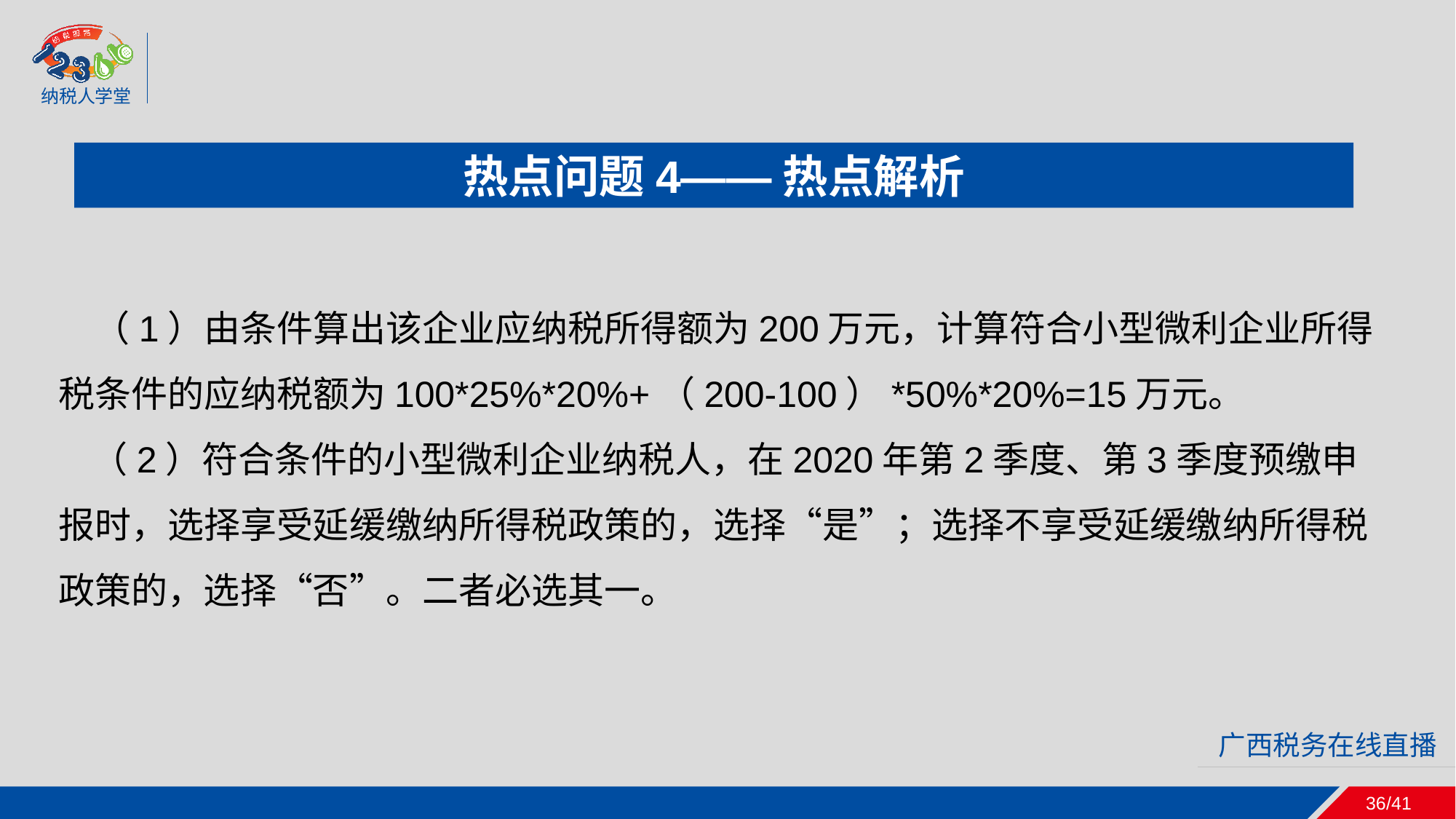

热点问题4——热点解析
    （1）由条件算出该企业应纳税所得额为200万元，计算符合小型微利企业所得税条件的应纳税额为100*25%*20%+（200-100）*50%*20%=15万元。
   （2）符合条件的小型微利企业纳税人，在2020年第2季度、第3季度预缴申报时，选择享受延缓缴纳所得税政策的，选择“是”；选择不享受延缓缴纳所得税政策的，选择“否”。二者必选其一。